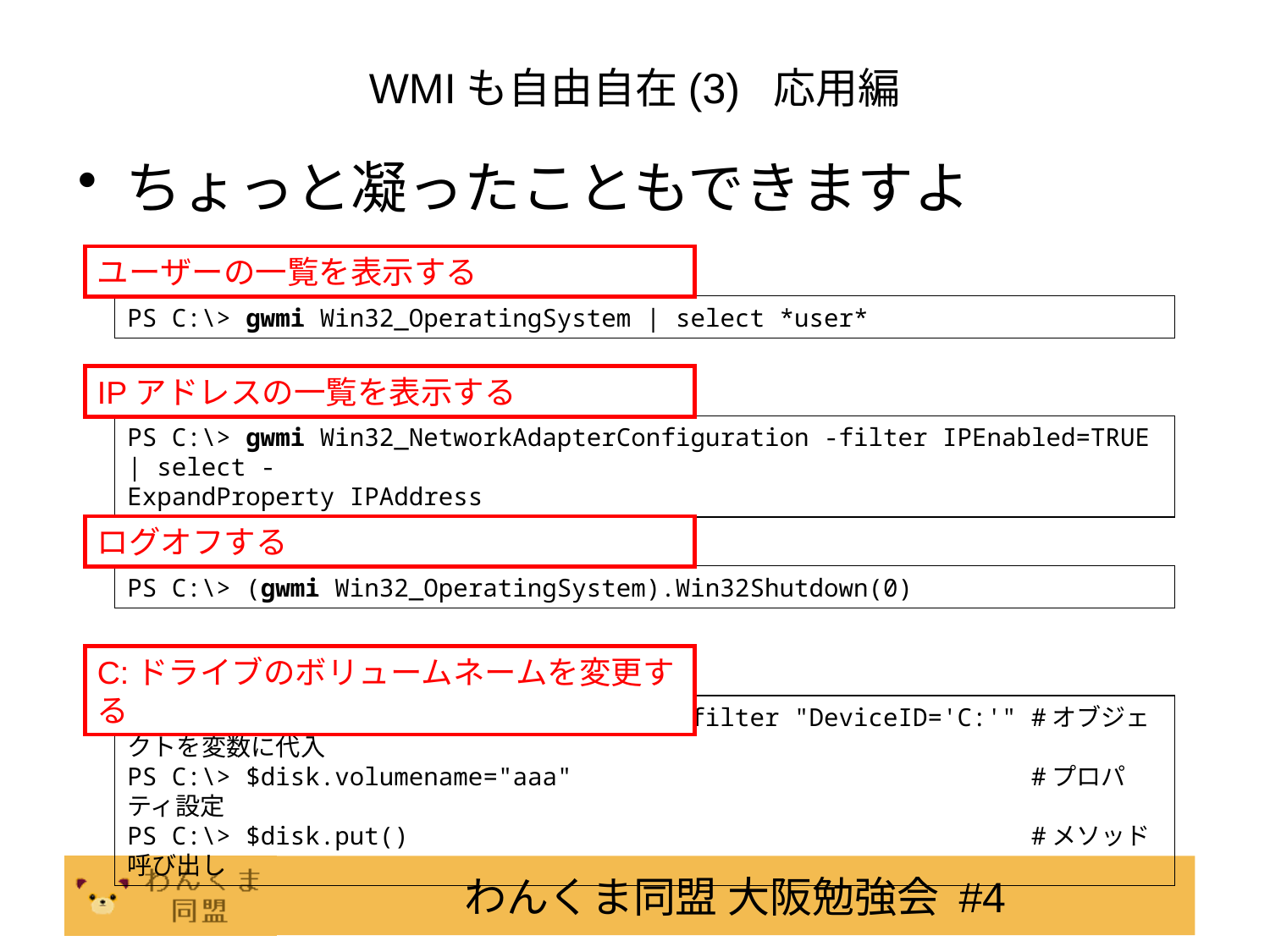

# WMIも自由自在(3)  応用編
ちょっと凝ったこともできますよ
ユーザーの一覧を表示する
PS C:\> gwmi Win32_OperatingSystem | select *user*
IPアドレスの一覧を表示する
PS C:\> gwmi Win32_NetworkAdapterConfiguration -filter IPEnabled=TRUE | select -
ExpandProperty IPAddress
ログオフする
PS C:\> (gwmi Win32_OperatingSystem).Win32Shutdown(0)
C:ドライブのボリュームネームを変更する
PS C:\> $disk=gwmi Win32_LogicalDisk -filter "DeviceID='C:'" #オブジェクトを変数に代入
PS C:\> $disk.volumename="aaa"                               #プロパティ設定
PS C:\> $disk.put()                                          #メソッド呼び出し